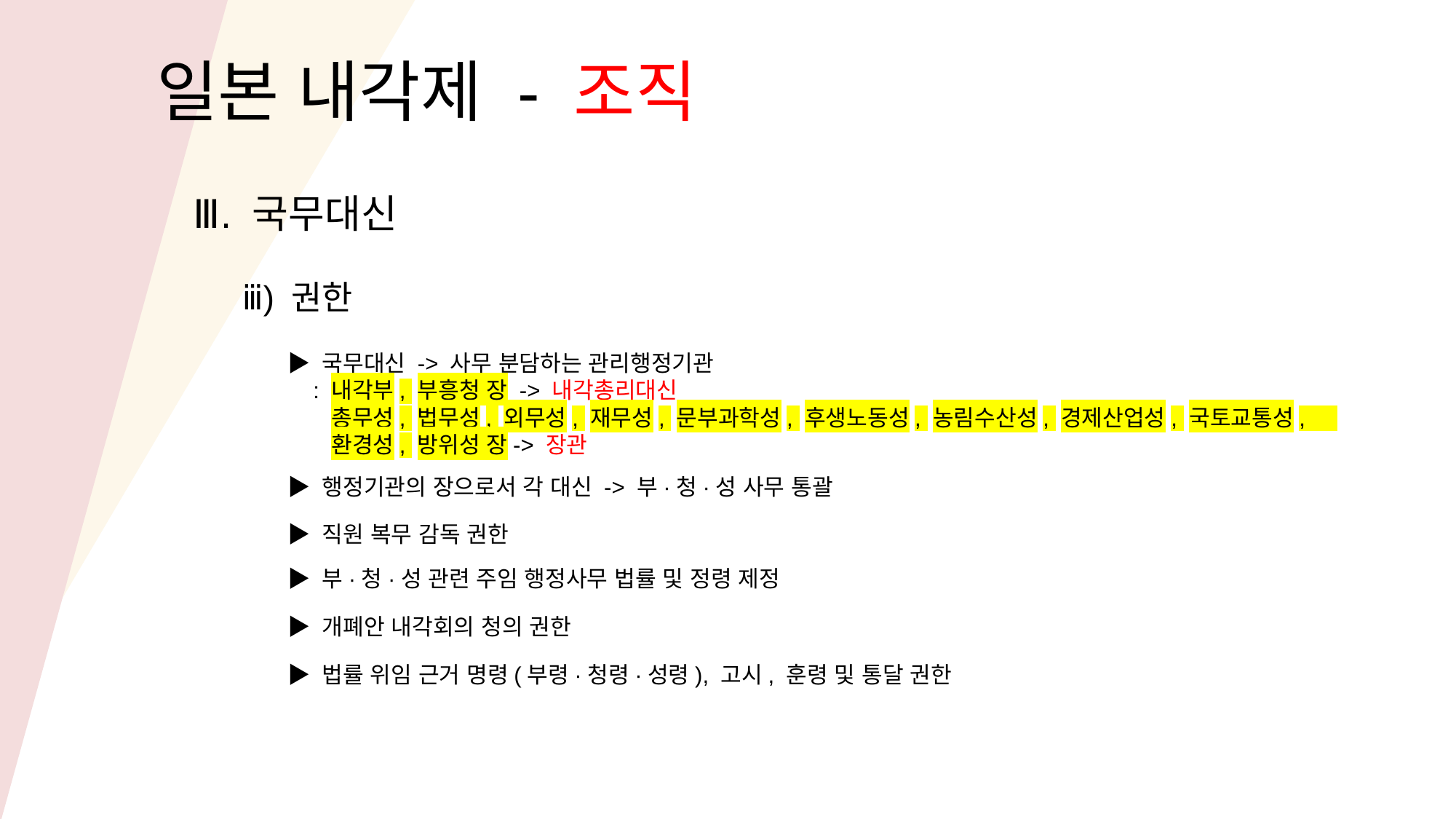

일본 내각제 - 조직
Ⅲ. 국무대신
ⅲ) 권한
▶ 국무대신 -> 사무 분담하는 관리행정기관
    : 내각부, 부흥청 장 -> 내각총리대신
      총무성, 법무성, 외무성, 재무성, 문부과학성, 후생노동성, 농림수산성, 경제산업성, 국토교통성,
      환경성, 방위성 장-> 장관
▶ 행정기관의 장으로서 각 대신 -> 부·청·성 사무 통괄
▶ 직원 복무 감독 권한
▶ 부·청·성 관련 주임 행정사무 법률 및 정령 제정
▶ 개폐안 내각회의 청의 권한
▶ 법률 위임 근거 명령(부령·청령·성령), 고시, 훈령 및 통달 권한